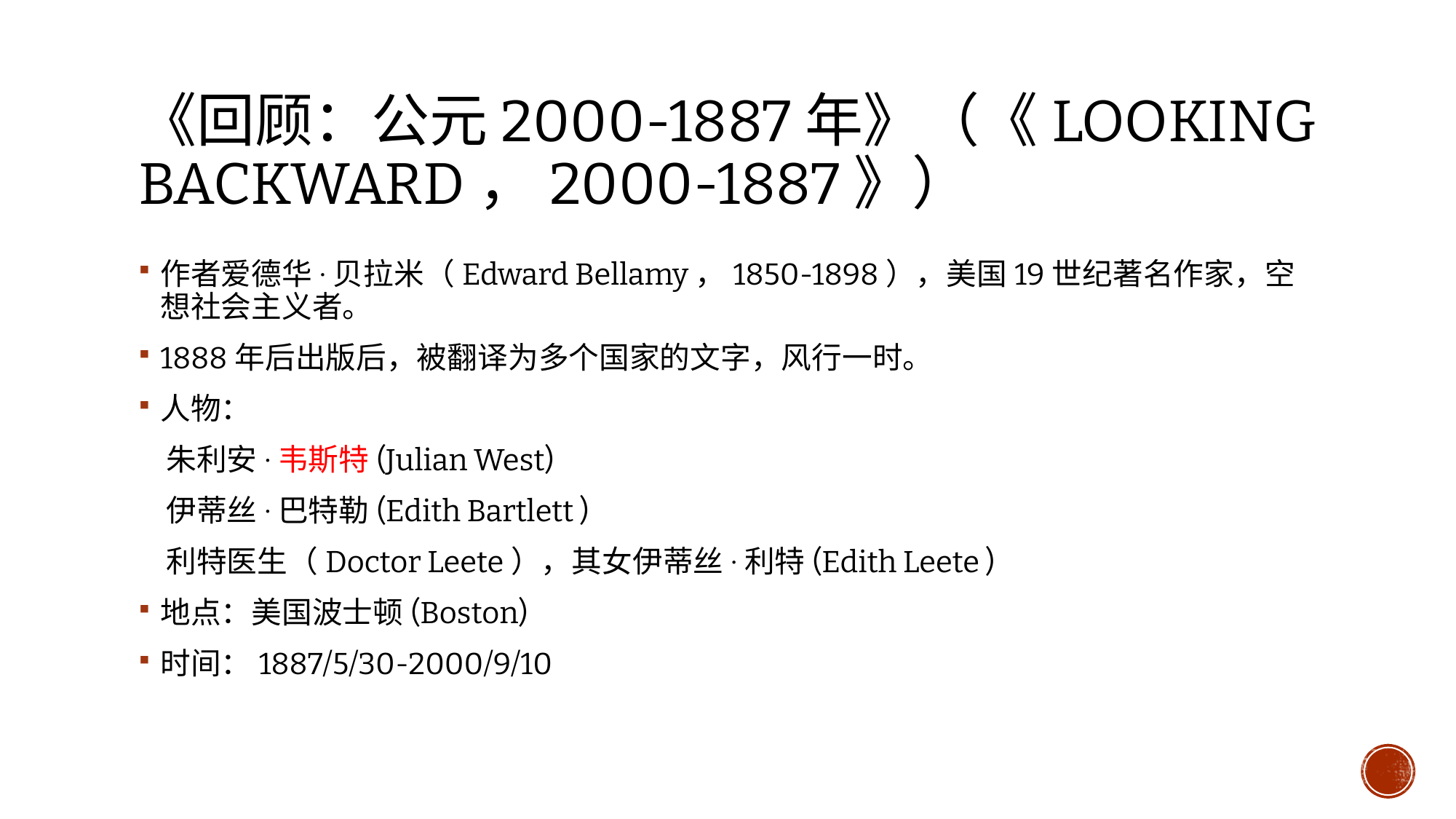

# 《回顾：公元2000-1887年》（《Looking backward，2000-1887》）
作者爱德华·贝拉米（Edward Bellamy，1850-1898），美国19世纪著名作家，空想社会主义者。
1888年后出版后，被翻译为多个国家的文字，风行一时。
人物：
   朱利安·韦斯特(Julian West)
   伊蒂丝·巴特勒(Edith Bartlett )
   利特医生（Doctor Leete），其女伊蒂丝·利特(Edith Leete )
地点：美国波士顿(Boston)
时间：1887/5/30-2000/9/10